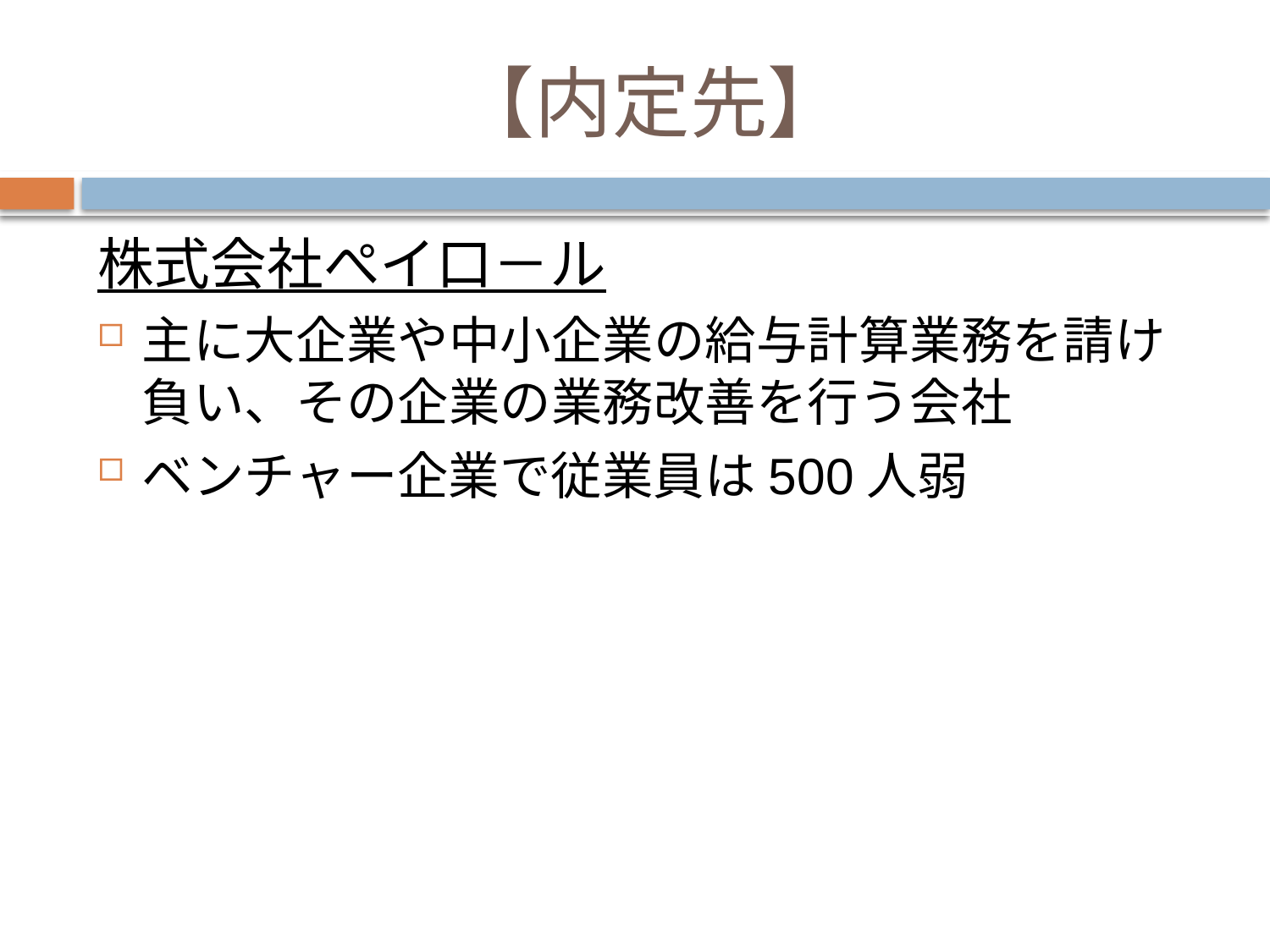

# 【内定先】
株式会社ぺイ口－ル
主に大企業や中小企業の給与計算業務を請け負い、その企業の業務改善を行う会社
ベンチャー企業で従業員は500人弱